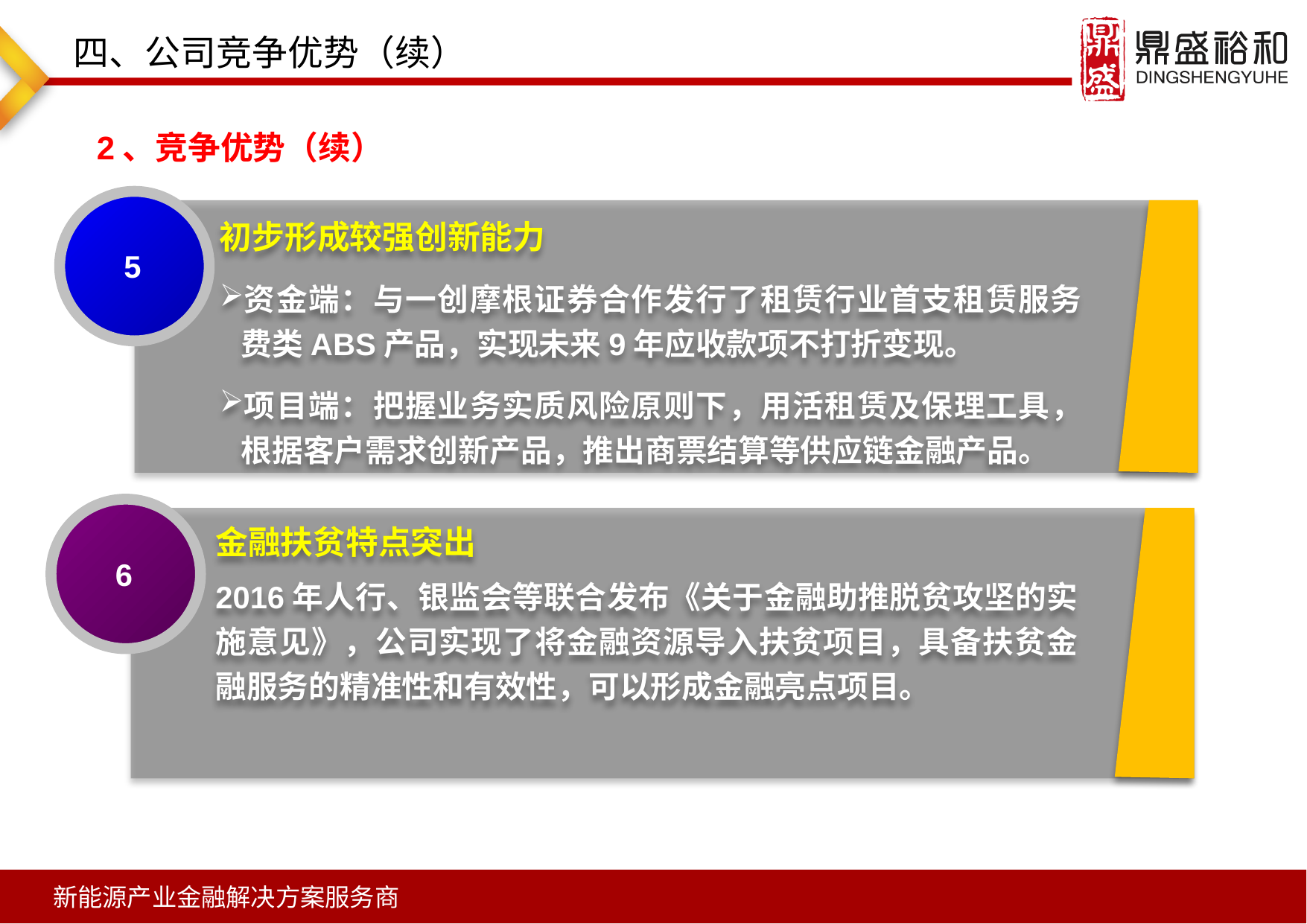

四、公司竞争优势（续）

2、竞争优势（续）

5

初步形成较强创新能力
资金端：与一创摩根证券合作发行了租赁行业首支租赁服务费类ABS产品，实现未来9年应收款项不打折变现。
项目端：把握业务实质风险原则下，用活租赁及保理工具，根据客户需求创新产品，推出商票结算等供应链金融产品。

6

金融扶贫特点突出
2016年人行、银监会等联合发布《关于金融助推脱贫攻坚的实施意见》，公司实现了将金融资源导入扶贫项目，具备扶贫金融服务的精准性和有效性，可以形成金融亮点项目。